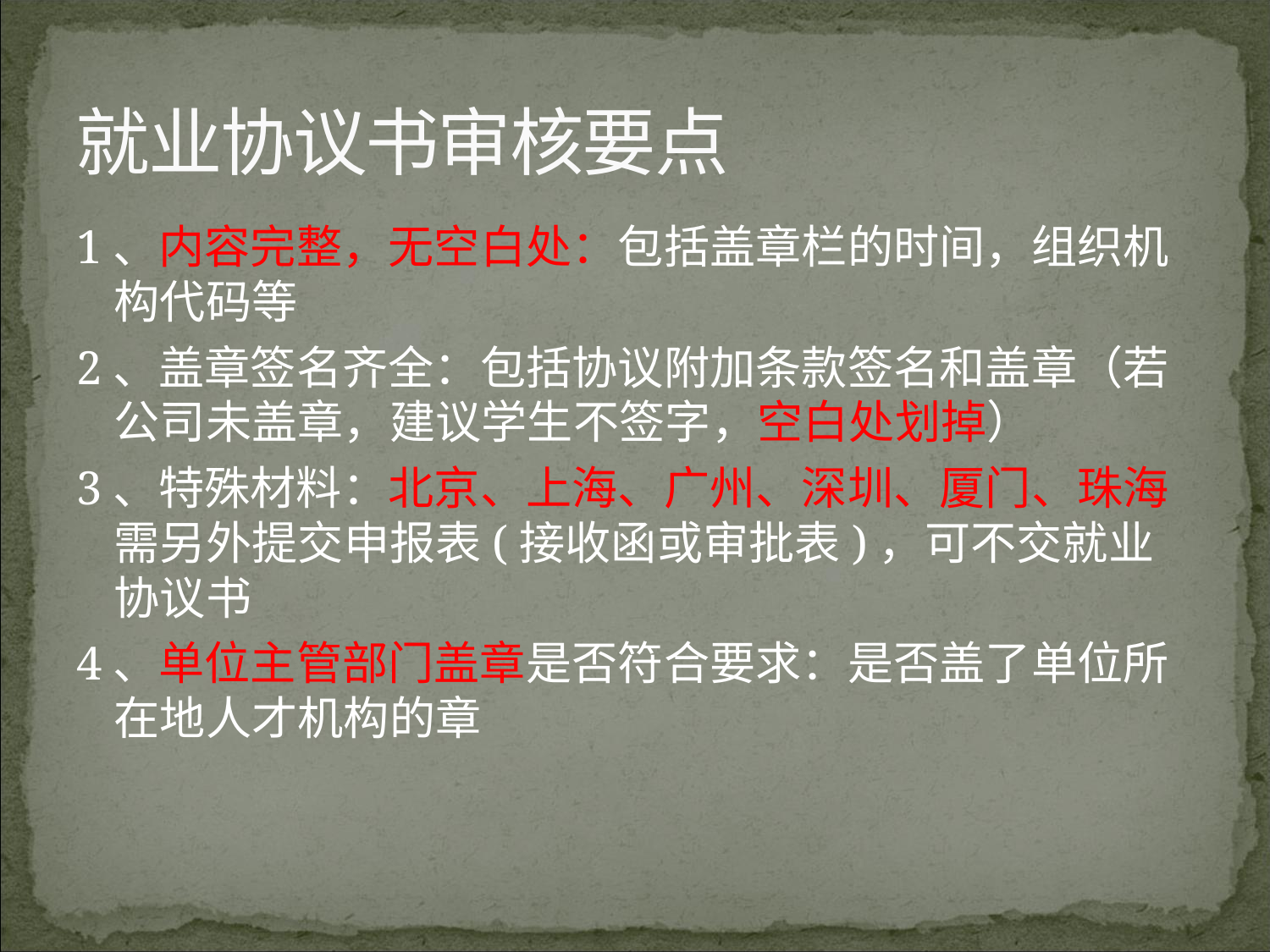

# 就业协议书审核要点
1、内容完整，无空白处：包括盖章栏的时间，组织机构代码等
2、盖章签名齐全：包括协议附加条款签名和盖章（若公司未盖章，建议学生不签字，空白处划掉）
3、特殊材料：北京、上海、广州、深圳、厦门、珠海需另外提交申报表(接收函或审批表)，可不交就业协议书
4、单位主管部门盖章是否符合要求：是否盖了单位所在地人才机构的章